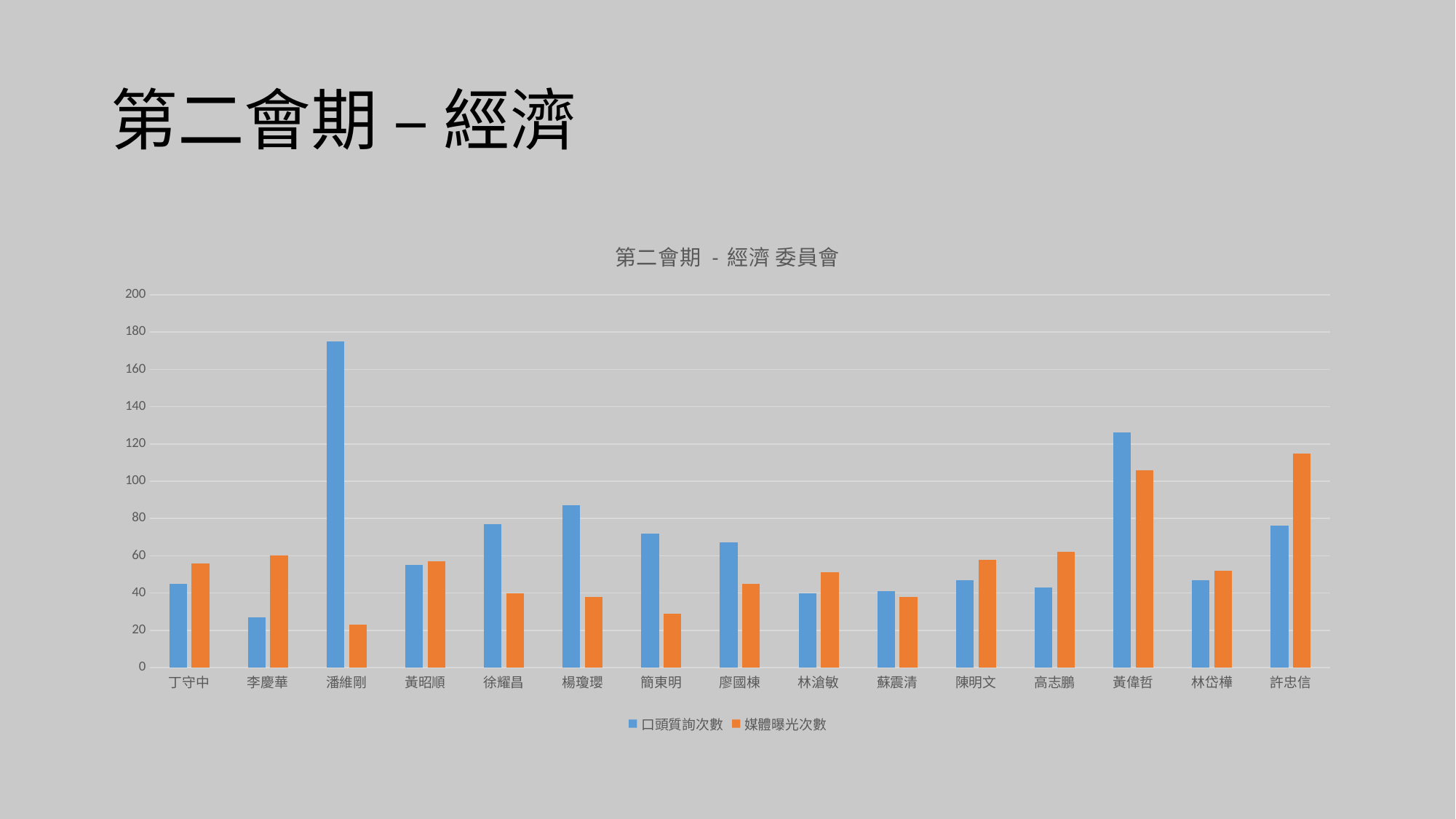

# 第二會期 – 經濟

### Chart: 第二會期 - 經濟 委員會

| Category | 口頭質詢次數 | 媒體曝光次數 |
|---|---|---|
| 丁守中 | 45.0 | 56.0 |
| 李慶華 | 27.0 | 60.0 |
| 潘維剛 | 175.0 | 23.0 |
| 黃昭順 | 55.0 | 57.0 |
| 徐耀昌 | 77.0 | 40.0 |
| 楊瓊瓔 | 87.0 | 38.0 |
| 簡東明 | 72.0 | 29.0 |
| 廖國棟 | 67.0 | 45.0 |
| 林滄敏 | 40.0 | 51.0 |
| 蘇震清 | 41.0 | 38.0 |
| 陳明文 | 47.0 | 58.0 |
| 高志鵬 | 43.0 | 62.0 |
| 黃偉哲 | 126.0 | 106.0 |
| 林岱樺 | 47.0 | 52.0 |
| 許忠信 | 76.0 | 115.0 |